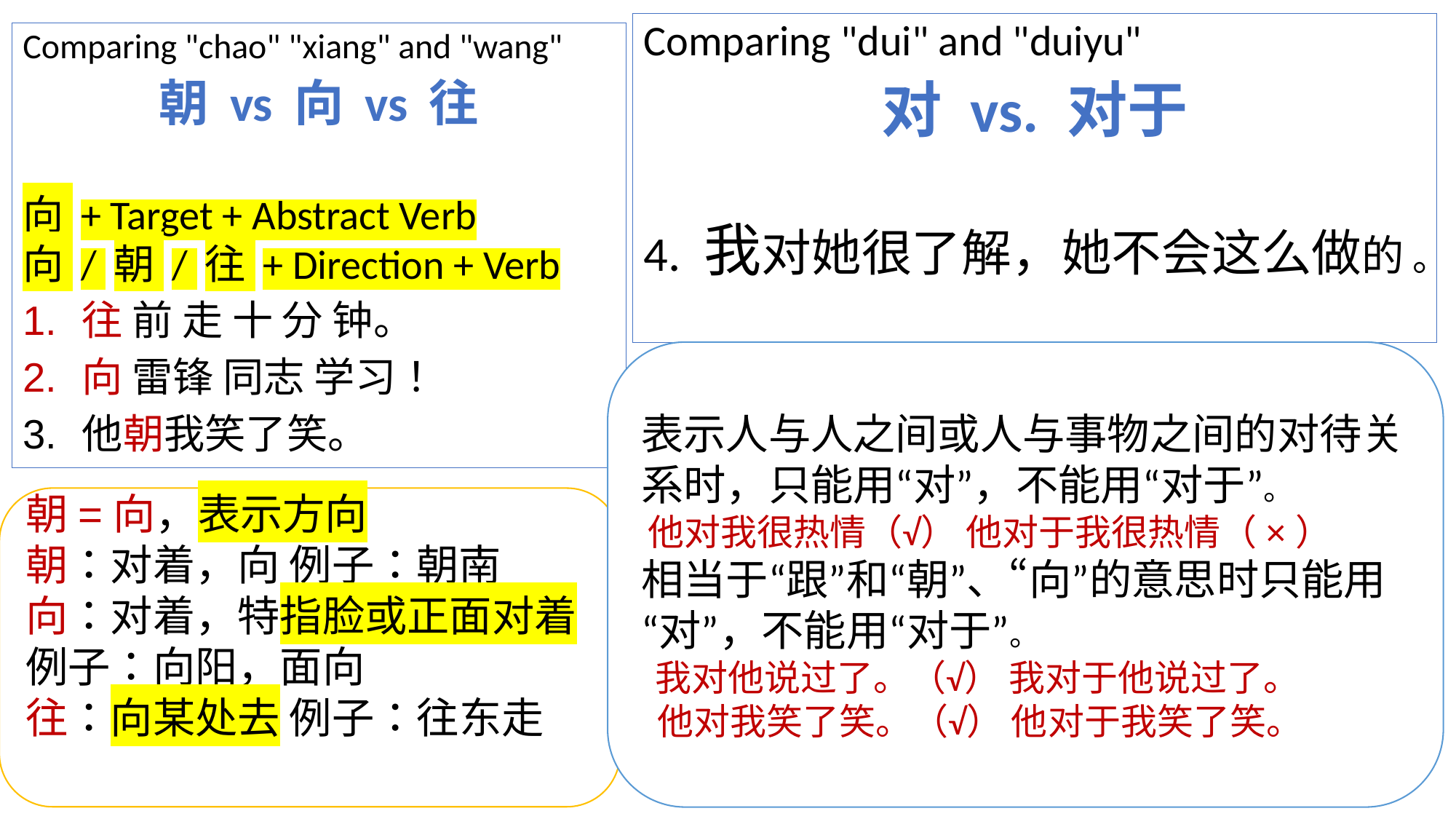

Comparing "dui" and "duiyu"
对 vs. 对于

4. 我对她很了解，她不会这么做的 。
Comparing "chao" "xiang" and "wang"
朝 vs 向 vs 往

向 + Target + Abstract Verb
向 / 朝 / 往 + Direction + Verb
往 前 走 十 分 钟。
向 雷锋 同志 学习！
他朝我笑了笑。

表示人与人之间或人与事物之间的对待关系时，只能用“对”，不能用“对于”。  
 他对我很热情（√） 他对于我很热情（×）
相当于“跟”和“朝”、“向”的意思时只能用“对”，不能用“对于”。  
  我对他说过了。（√） 我对于他说过了。 
  他对我笑了笑。（√） 他对于我笑了笑。
朝=向，表示方向
朝：对着，向 例子：朝南
向：对着，特指脸或正面对着 例子：向阳，面向
往：向某处去 例子：往东走